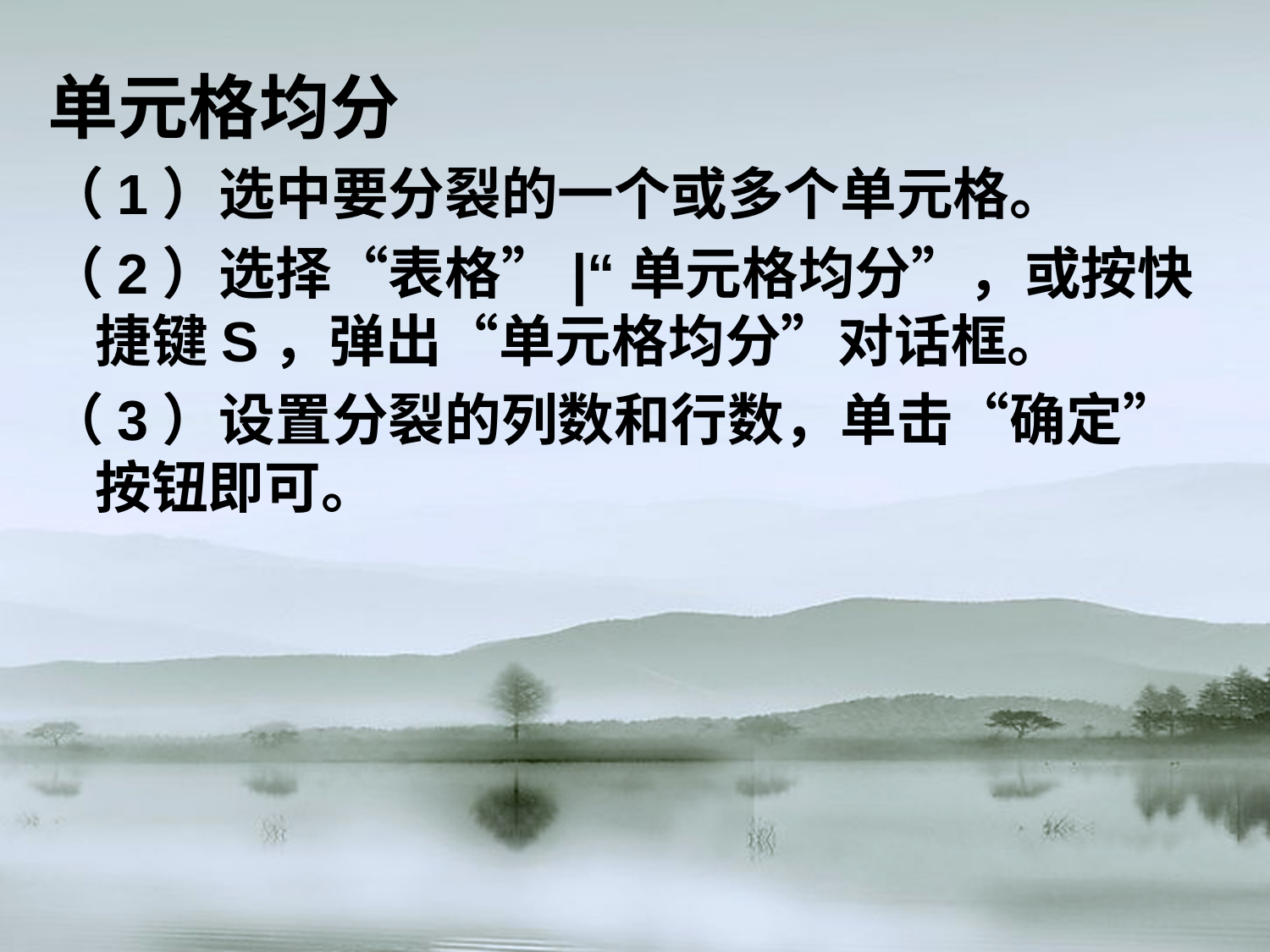

单元格均分
（1）选中要分裂的一个或多个单元格。
（2）选择“表格”|“单元格均分”，或按快捷键S，弹出“单元格均分”对话框。
（3）设置分裂的列数和行数，单击“确定”按钮即可。